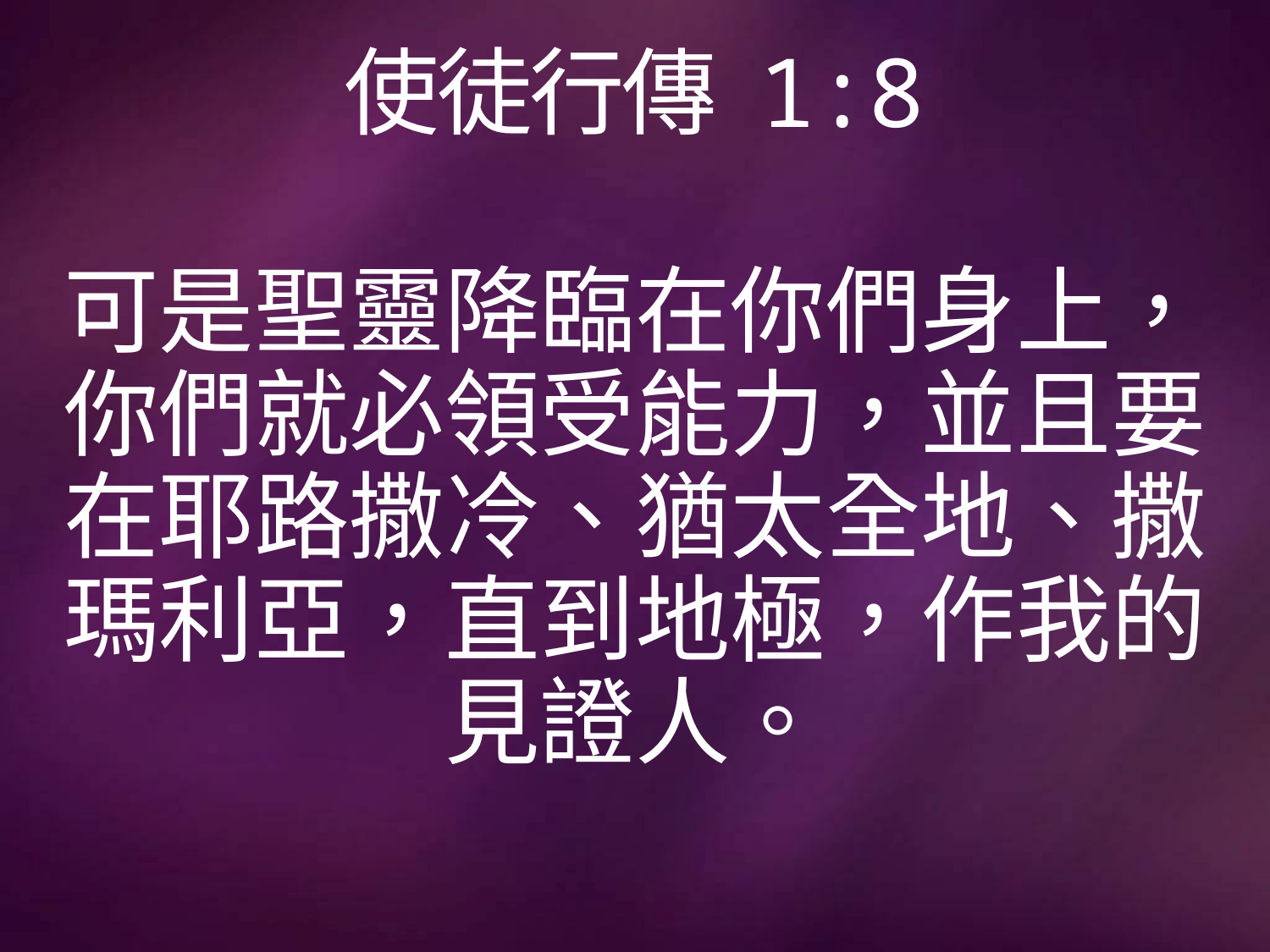

# 使徒行傳 1:8
可是聖靈降臨在你們身上，你們就必領受能力，並且要在耶路撒冷、猶太全地、撒瑪利亞，直到地極，作我的見證人。